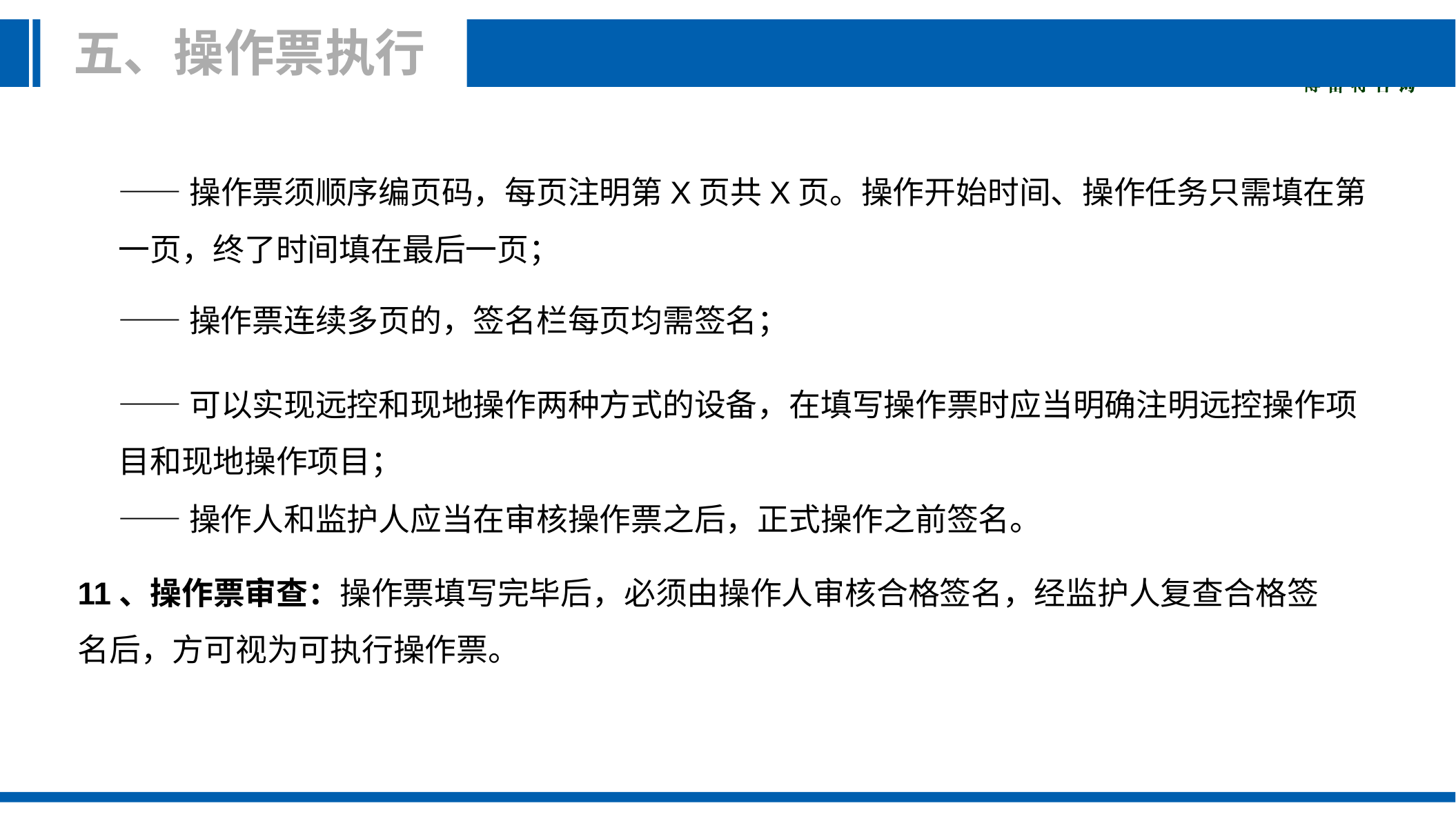

五、操作票执行
——操作票须顺序编页码，每页注明第X页共X页。操作开始时间、操作任务只需填在第一页，终了时间填在最后一页；
——操作票连续多页的，签名栏每页均需签名；
——可以实现远控和现地操作两种方式的设备，在填写操作票时应当明确注明远控操作项目和现地操作项目；
——操作人和监护人应当在审核操作票之后，正式操作之前签名。
11、操作票审查：操作票填写完毕后，必须由操作人审核合格签名，经监护人复查合格签名后，方可视为可执行操作票。